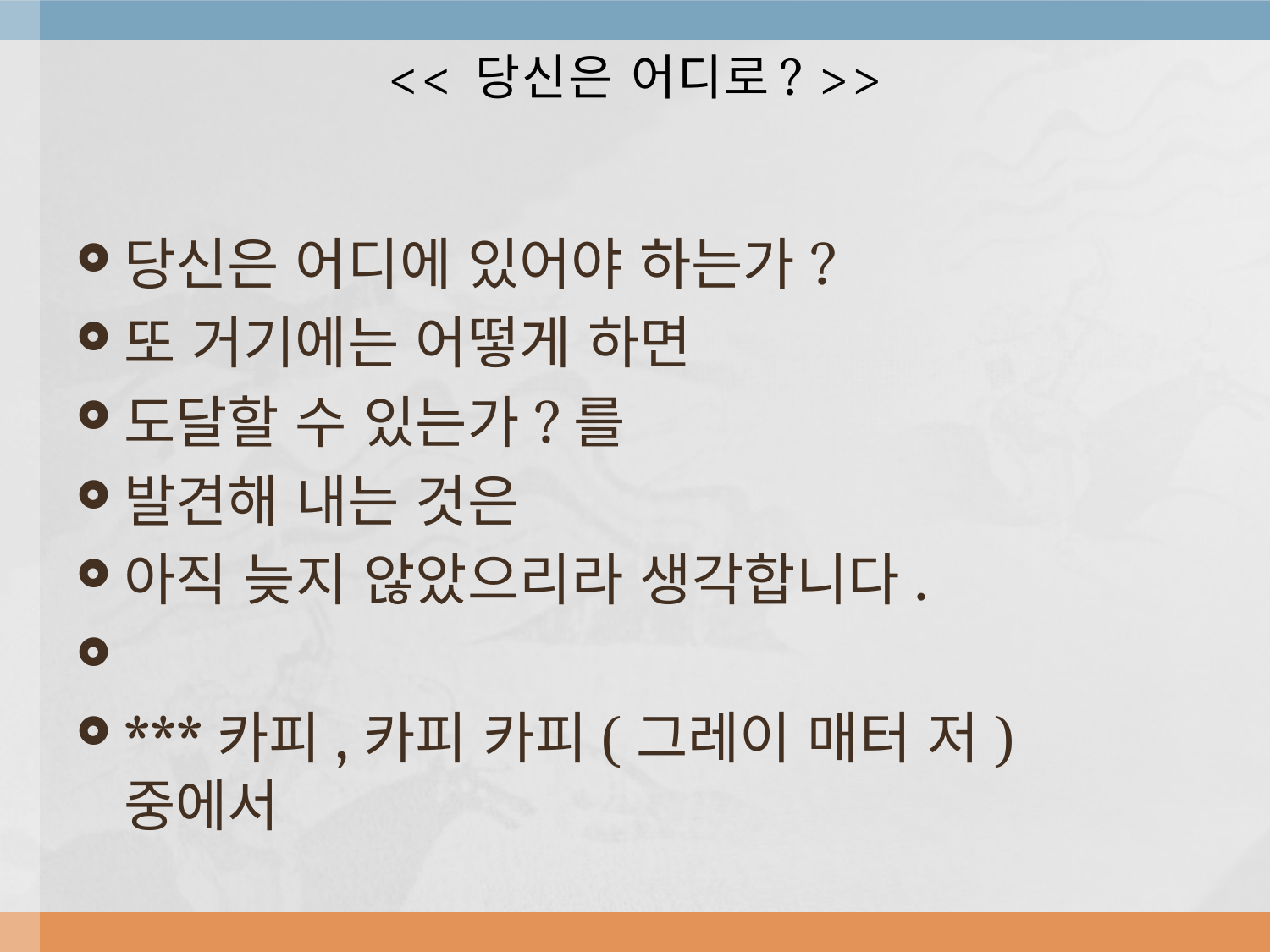

# << 당신은 어디로? >>
당신은 어디에 있어야 하는가?
또 거기에는 어떻게 하면
도달할 수 있는가?를
발견해 내는 것은
아직 늦지 않았으리라 생각합니다.

***카피,카피 카피(그레이 매터 저) 중에서